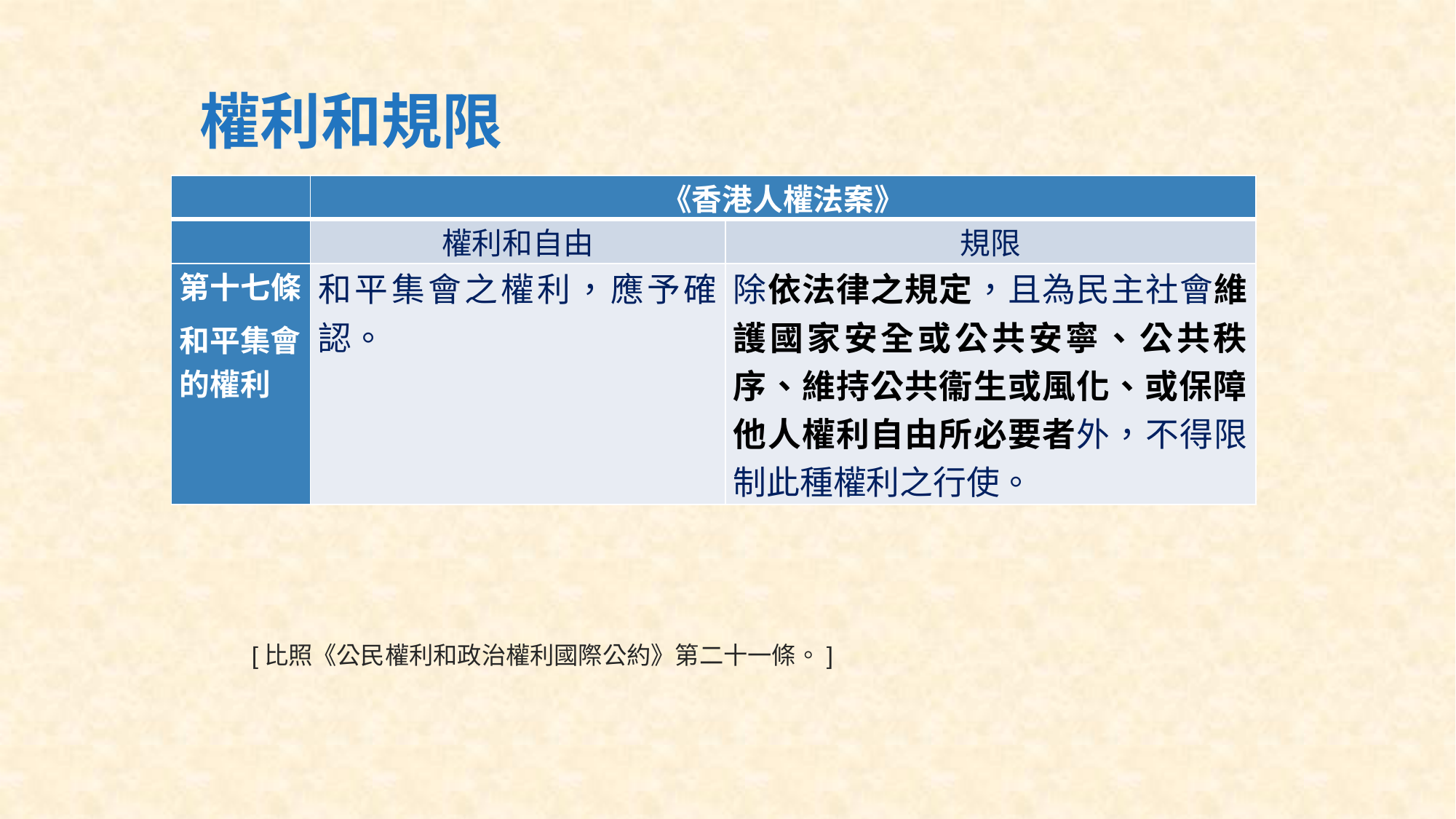

# 權利和規限
|  | 《香港人權法案》 |  |
| --- | --- | --- |
|  | 權利和自由 | 規限 |
| 第十七條 和平集會的權利 | 和平集會之權利，應予確認。 | 除依法律之規定，且為民主社會維護國家安全或公共安寧、公共秩序、維持公共衞生或風化、或保障他人權利自由所必要者外，不得限制此種權利之行使。 |
[比照《公民權利和政治權利國際公約》第二十一條。]